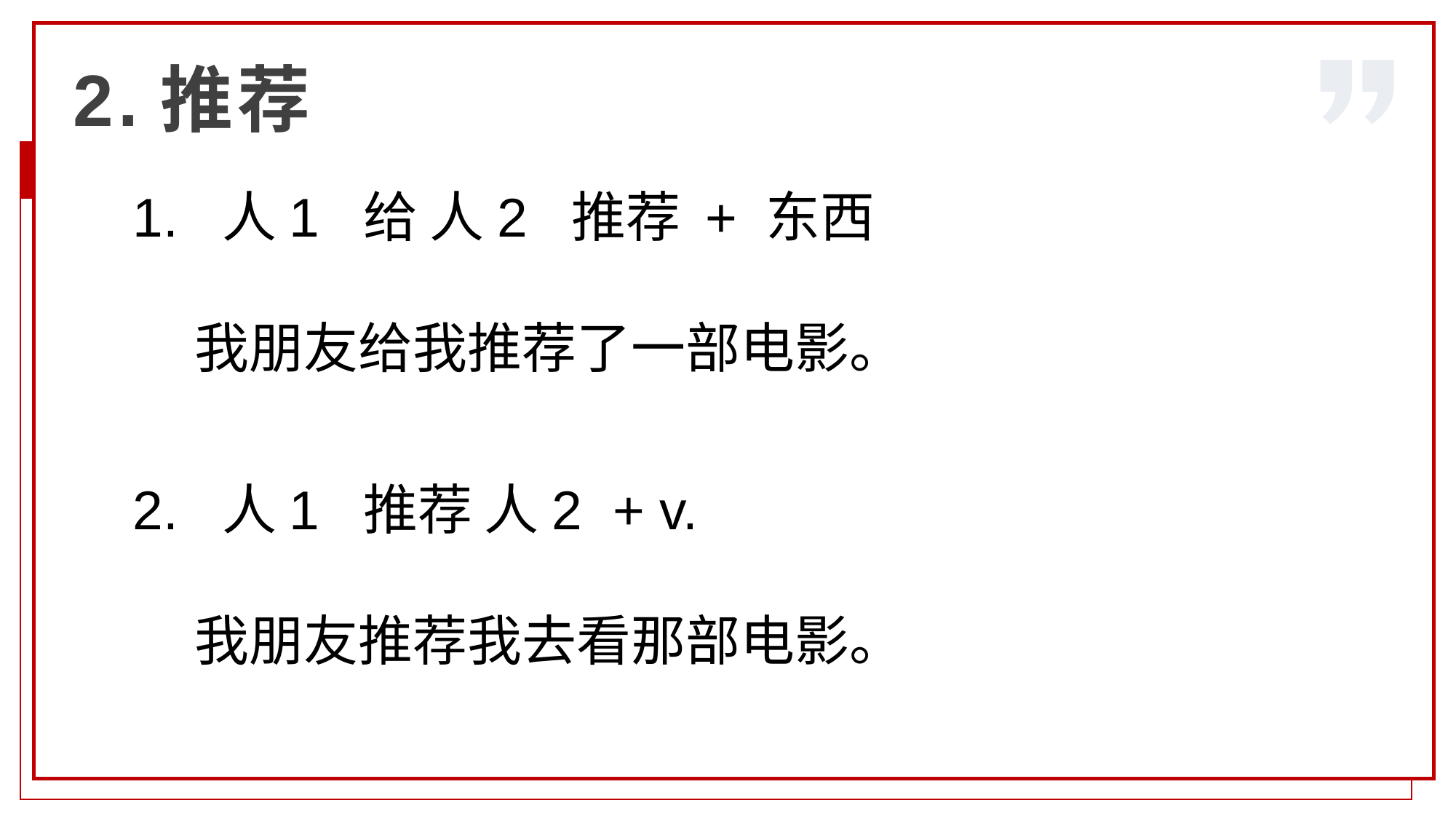

2.推荐

1.  人1  给 人2  推荐 + 东西

    我朋友给我推荐了一部电影。

2.  人1  推荐 人2  + v.

    我朋友推荐我去看那部电影。